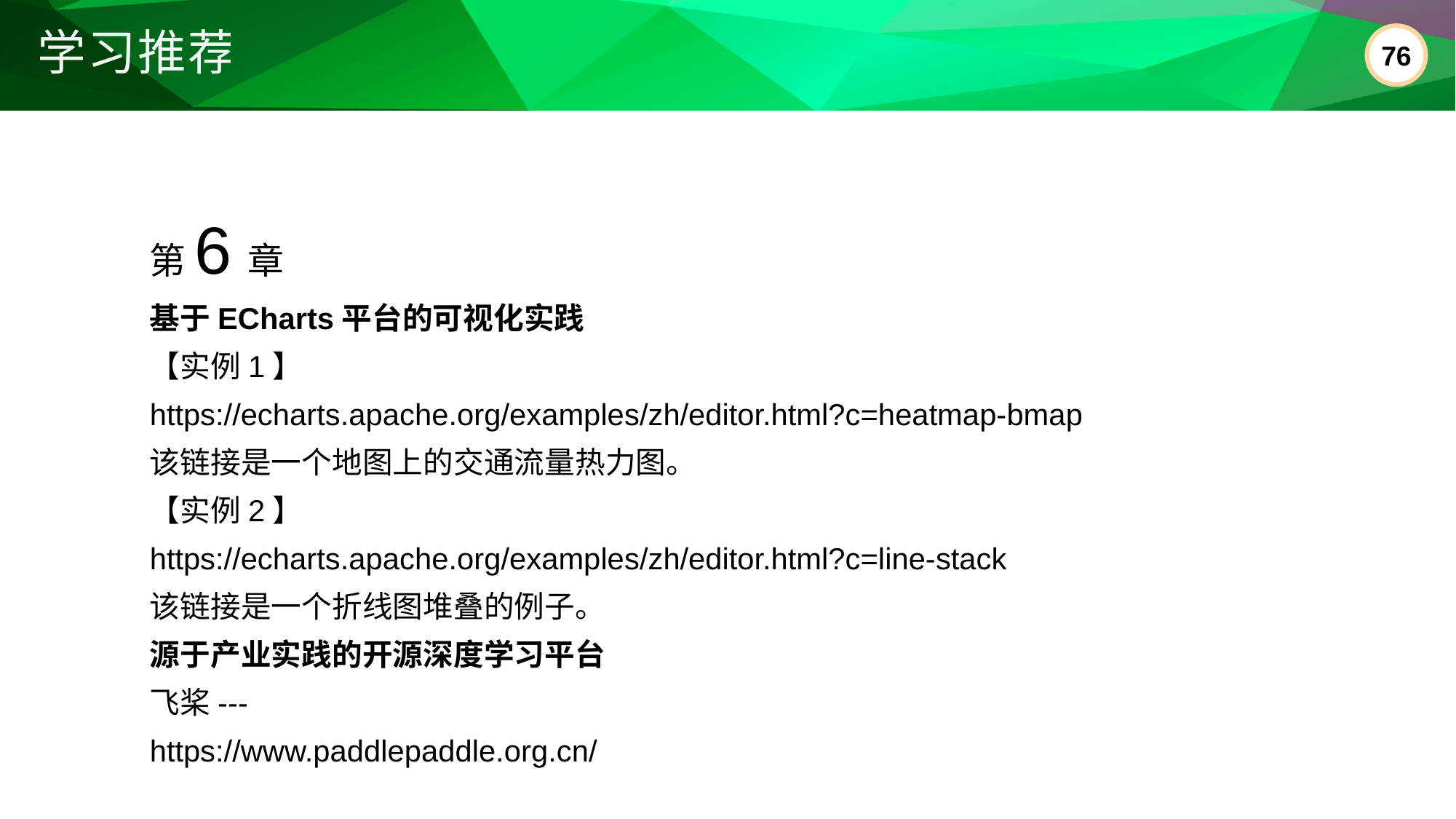

学习推荐
第6章
基于ECharts平台的可视化实践
【实例1】
https://echarts.apache.org/examples/zh/editor.html?c=heatmap-bmap
该链接是一个地图上的交通流量热力图。
【实例2】
https://echarts.apache.org/examples/zh/editor.html?c=line-stack
该链接是一个折线图堆叠的例子。
源于产业实践的开源深度学习平台
飞桨---
https://www.paddlepaddle.org.cn/